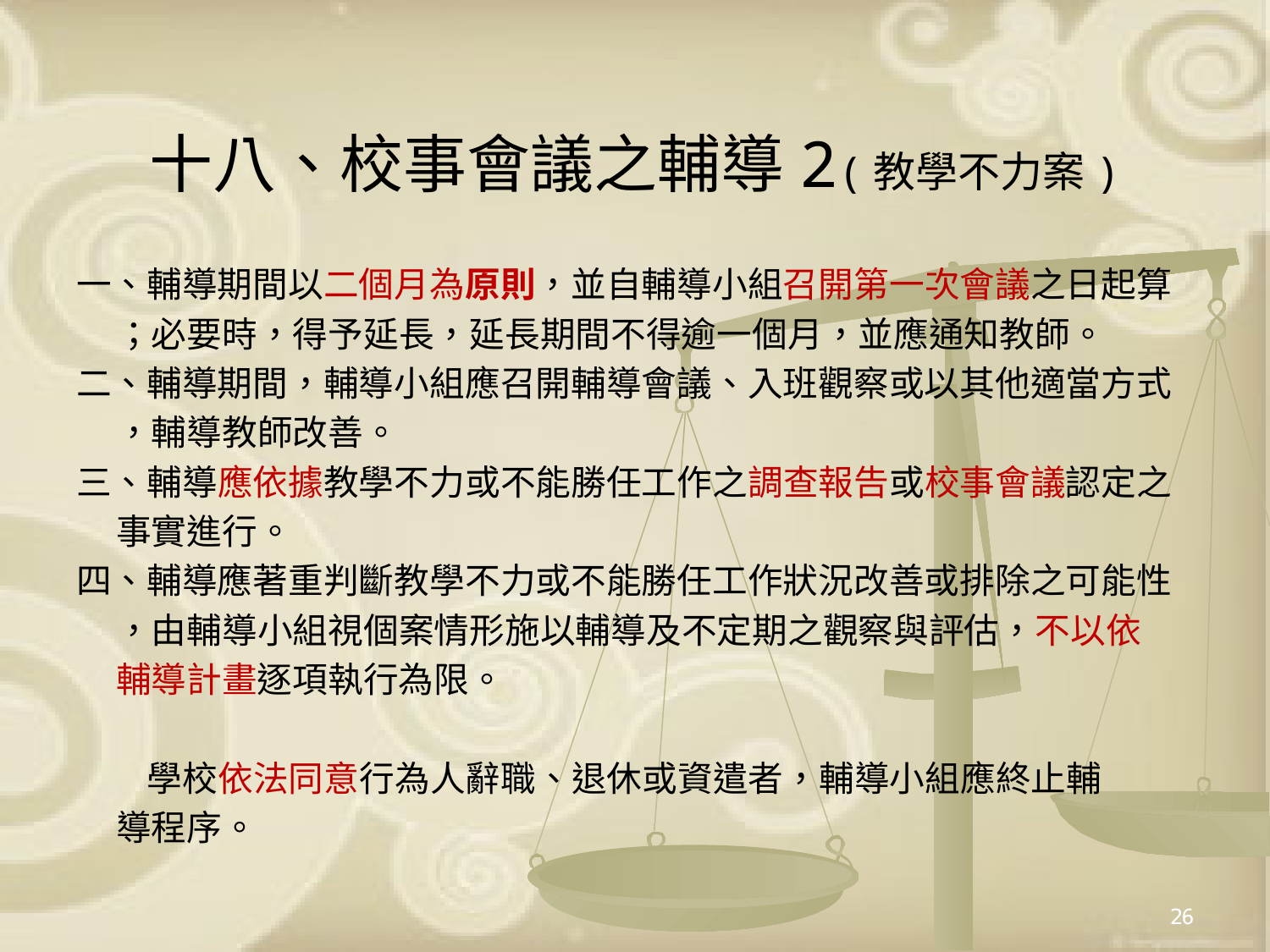

# 十八、校事會議之輔導2(教學不力案)
一、輔導期間以二個月為原則，並自輔導小組召開第一次會議之日起算
    ；必要時，得予延長，延長期間不得逾一個月，並應通知教師。
二、輔導期間，輔導小組應召開輔導會議、入班觀察或以其他適當方式
    ，輔導教師改善。
三、輔導應依據教學不力或不能勝任工作之調查報告或校事會議認定之
    事實進行。
四、輔導應著重判斷教學不力或不能勝任工作狀況改善或排除之可能性
    ，由輔導小組視個案情形施以輔導及不定期之觀察與評估，不以依
    輔導計畫逐項執行為限。

        學校依法同意行為人辭職、退休或資遣者，輔導小組應終止輔
    導程序。

26